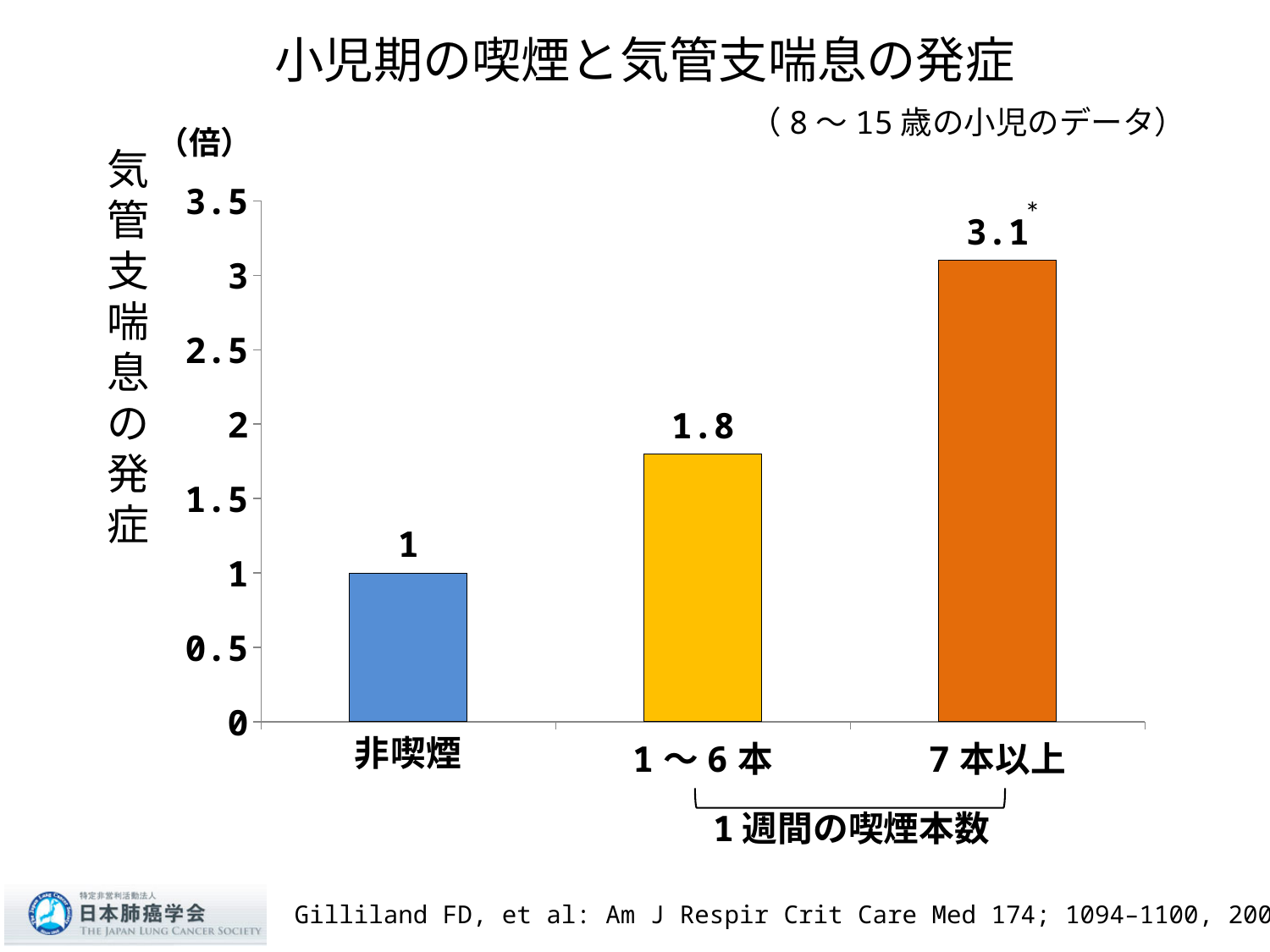

# 小児期の喫煙と気管支喘息の発症
（8～15歳の小児のデータ）
（倍）
気管支喘息の発症

### Chart

| Category | 系列 1 |
|---|---|
| 非喫煙 | 1.0 |
| 1～6本 | 1.8 |
| 7本以上 | 3.1 |
*

1週間の喫煙本数
Gilliland FD, et al: Am J Respir Crit Care Med 174; 1094–1100, 2006.